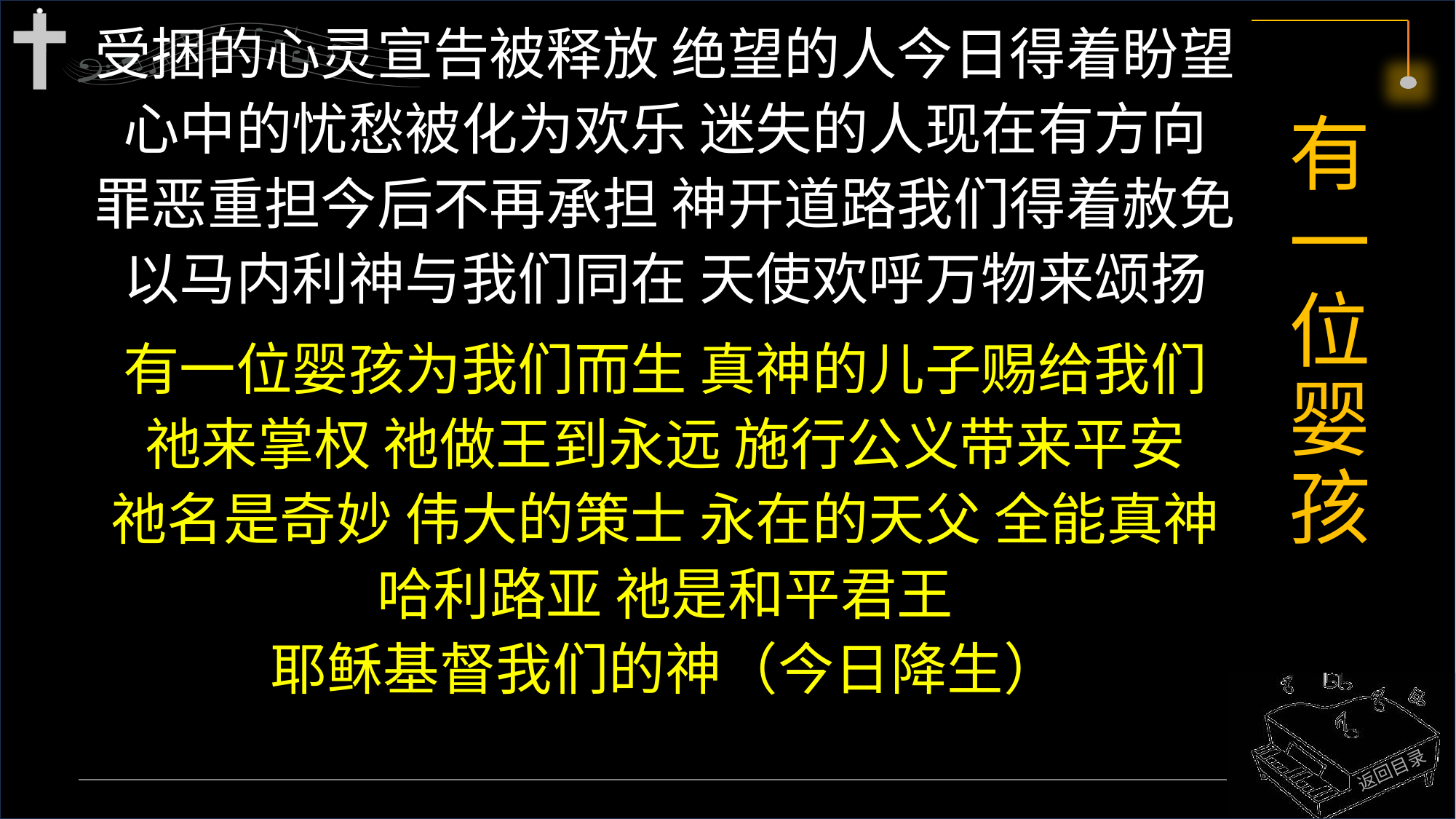

受捆的心灵宣告被释放 绝望的人今日得着盼望
心中的忧愁被化为欢乐 迷失的人现在有方向
罪恶重担今后不再承担 神开道路我们得着赦免
以马内利神与我们同在 天使欢呼万物来颂扬

有一位婴孩为我们而生 真神的儿子赐给我们
祂来掌权 祂做王到永远 施行公义带来平安
祂名是奇妙 伟大的策士 永在的天父 全能真神
哈利路亚 祂是和平君王
耶稣基督我们的神（今日降生）
# 有一位婴孩